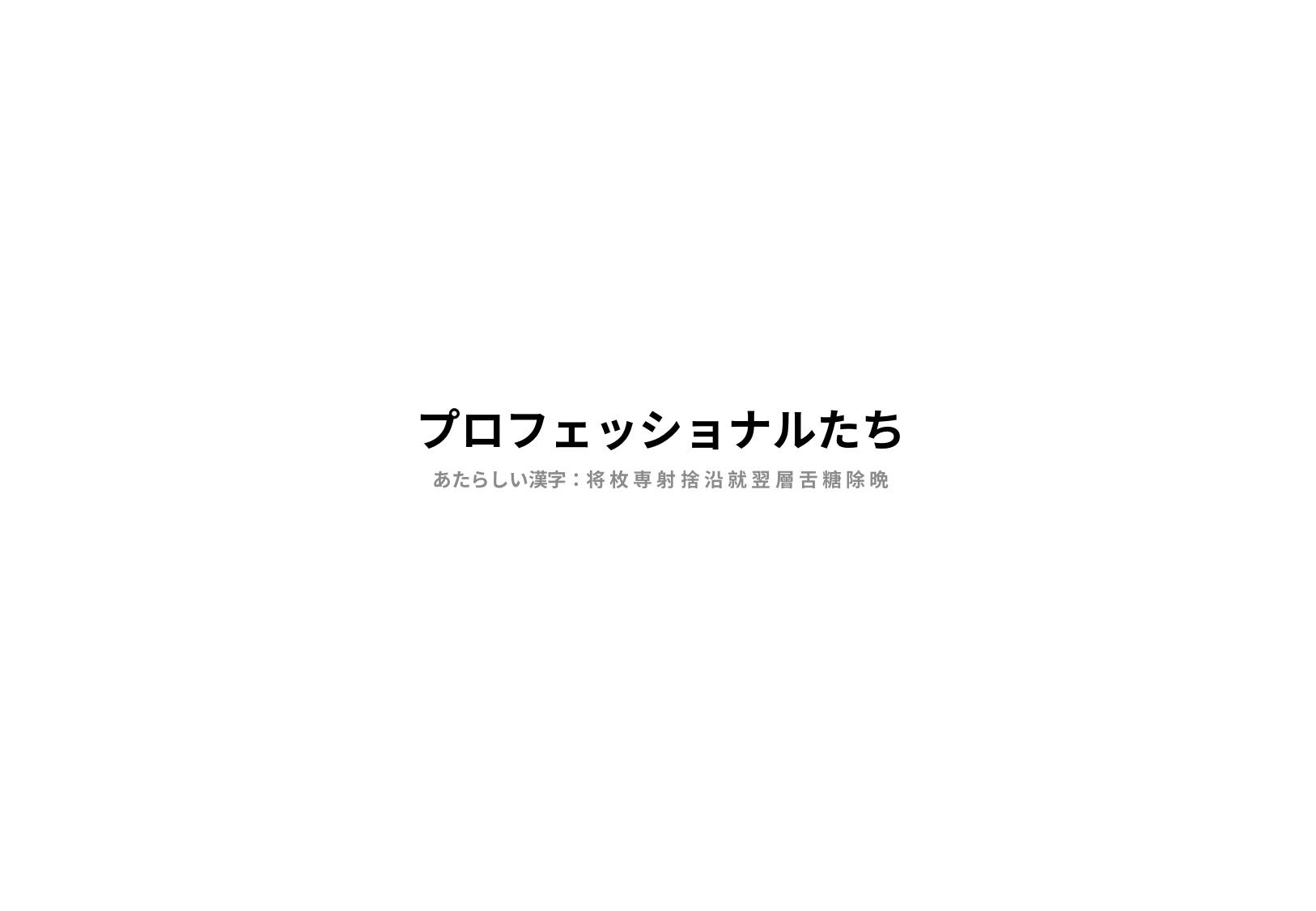

# プロフェッショナルたち
あたらしい漢字：将 枚 専 射 捨 沿 就 翌 層 舌 糖 除 晩